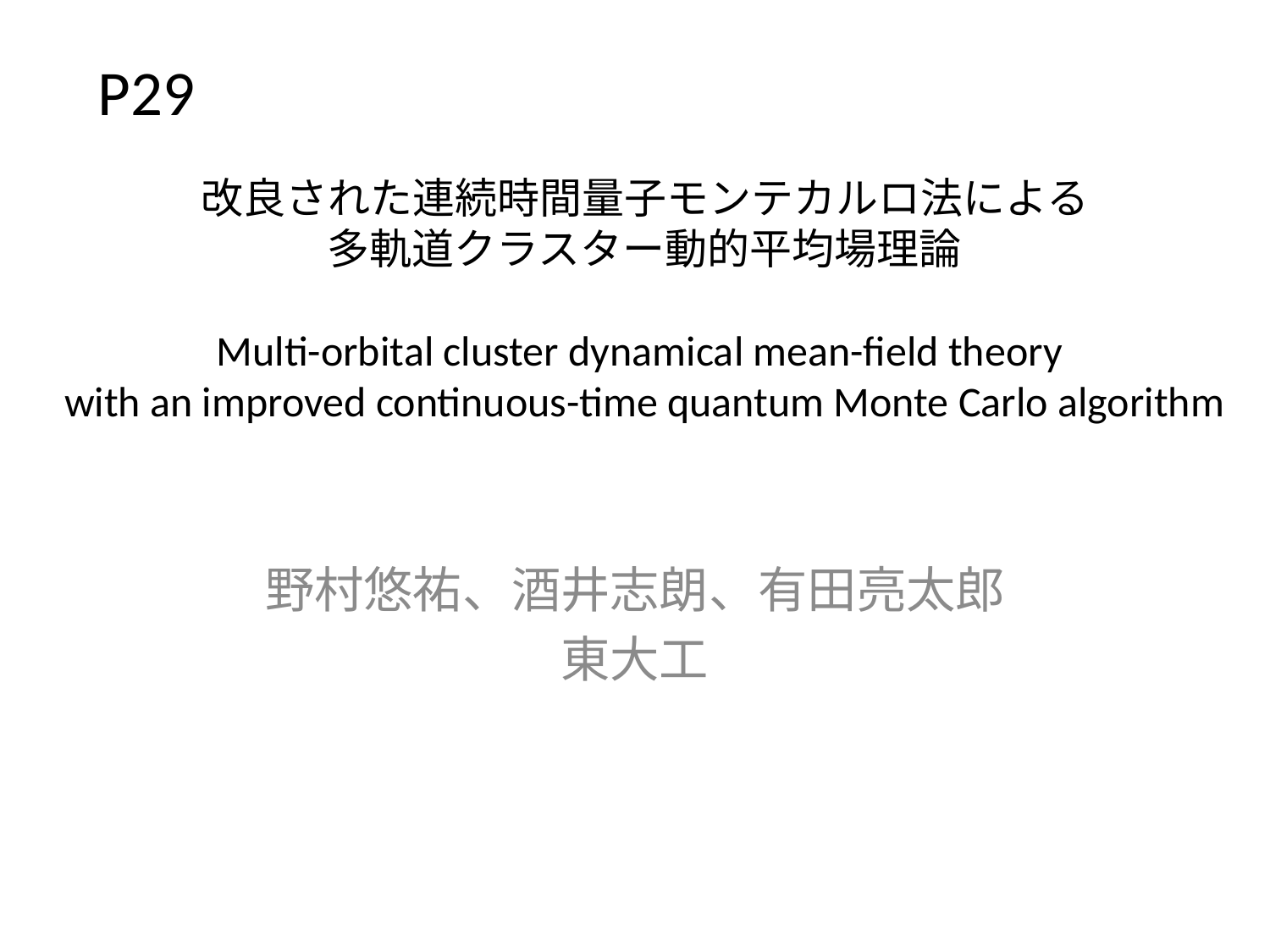

P29
改良された連続時間量子モンテカルロ法による
多軌道クラスター動的平均場理論

Multi-orbital cluster dynamical mean-field theory
with an improved continuous-time quantum Monte Carlo algorithm

野村悠祐、酒井志朗、有田亮太郎
東大工